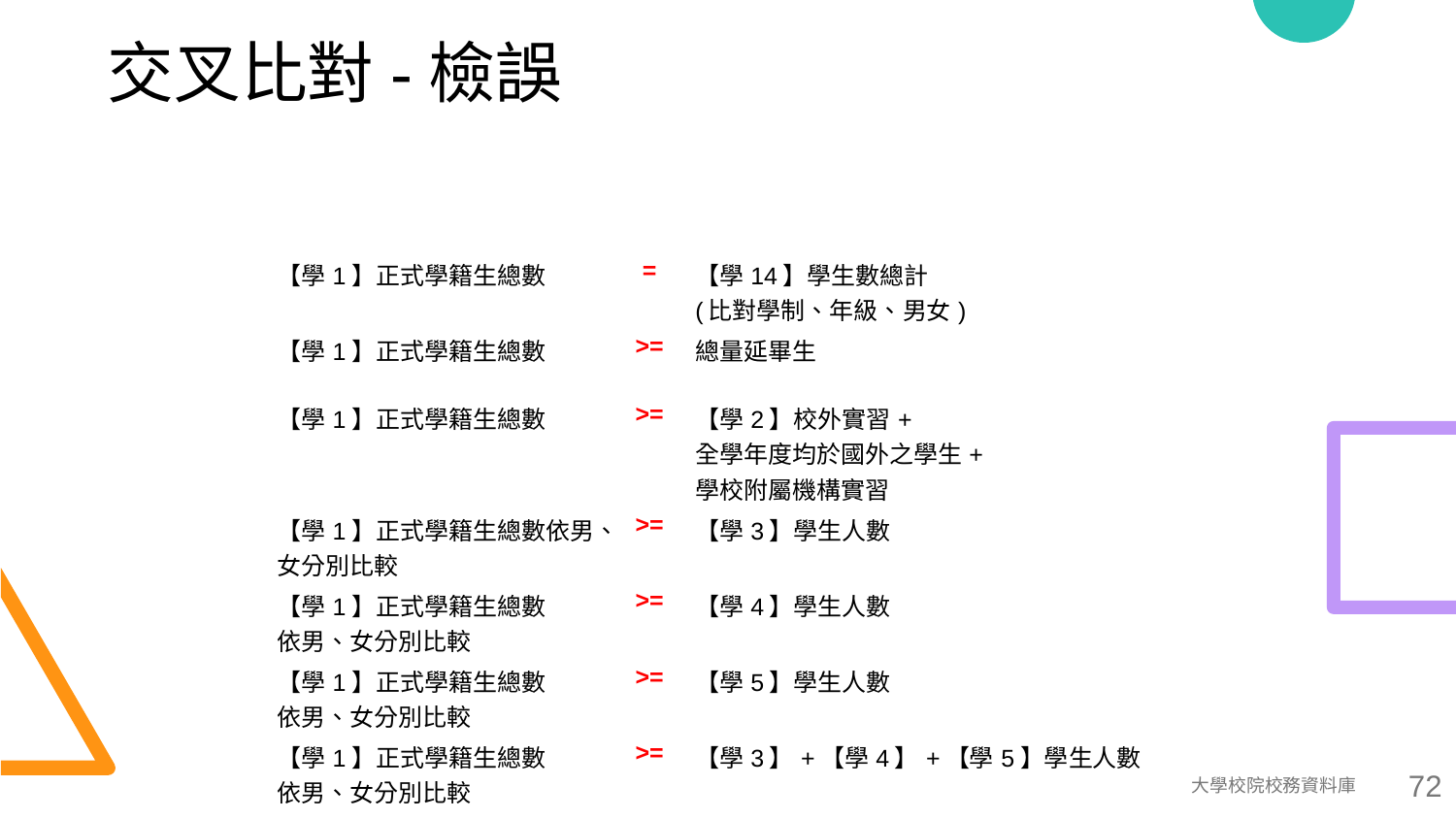

# 交叉比對-檢誤
| 【學1】正式學籍生總數 | = | 【學14】學生數總計 (比對學制、年級、男女) |
| --- | --- | --- |
| 【學1】正式學籍生總數 | >= | 總量延畢生 |
| 【學1】正式學籍生總數 | >= | 【學2】校外實習+ 全學年度均於國外之學生+ 學校附屬機構實習 |
| 【學1】正式學籍生總數依男、女分別比較 | >= | 【學3】學生人數 |
| 【學1】正式學籍生總數 依男、女分別比較 | >= | 【學4】學生人數 |
| 【學1】正式學籍生總數 依男、女分別比較 | >= | 【學5】學生人數 |
| 【學1】正式學籍生總數 依男、女分別比較 | >= | 【學3】+【學4】+【學5】學生人數 |
大學校院校務資料庫
72